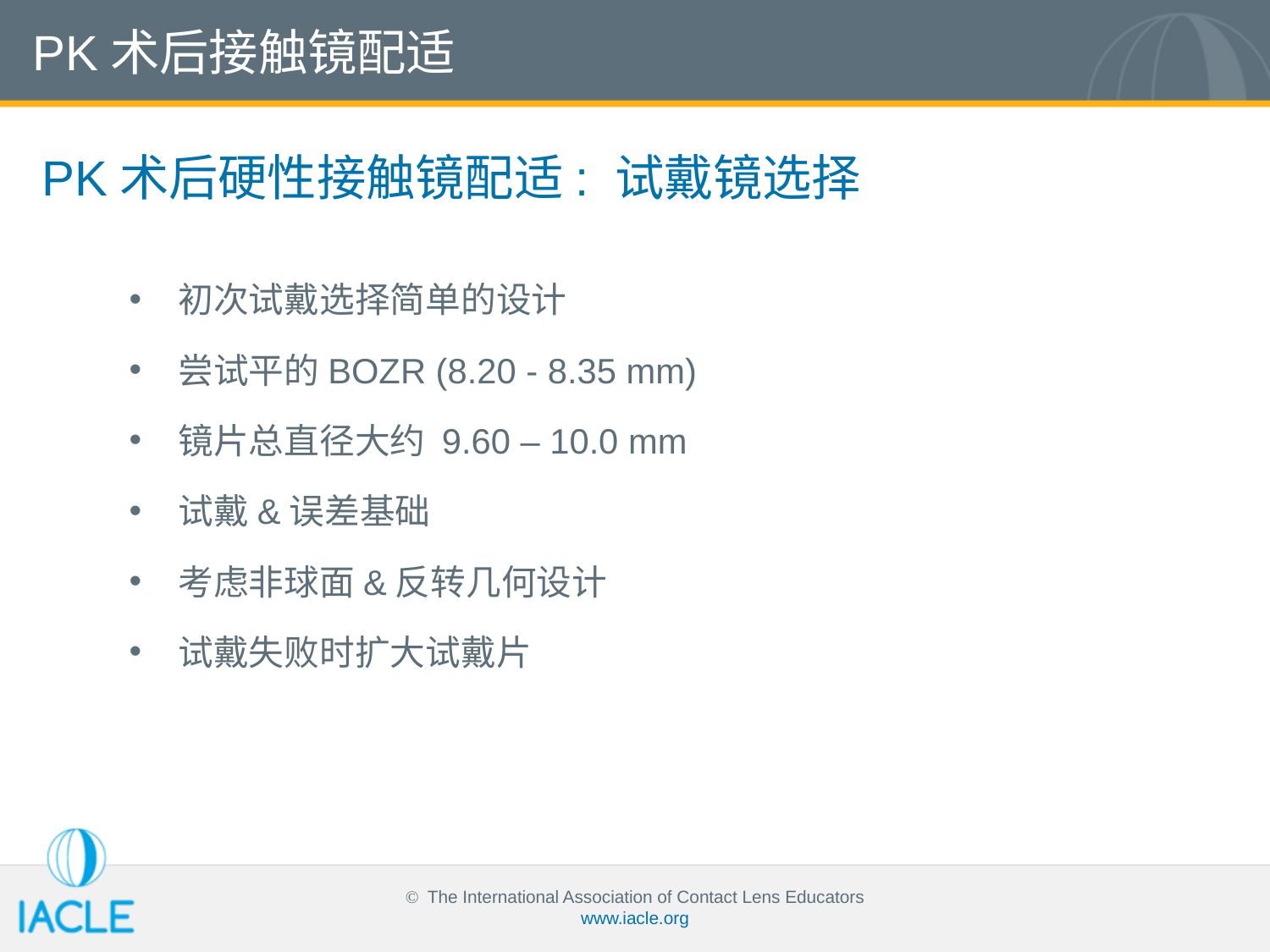

PK术后接触镜配适
PK术后硬性接触镜配适: 试戴镜选择
初次试戴选择简单的设计
尝试平的BOZR (8.20 - 8.35 mm)
镜片总直径大约 9.60 – 10.0 mm
试戴&误差基础
考虑非球面&反转几何设计
试戴失败时扩大试戴片